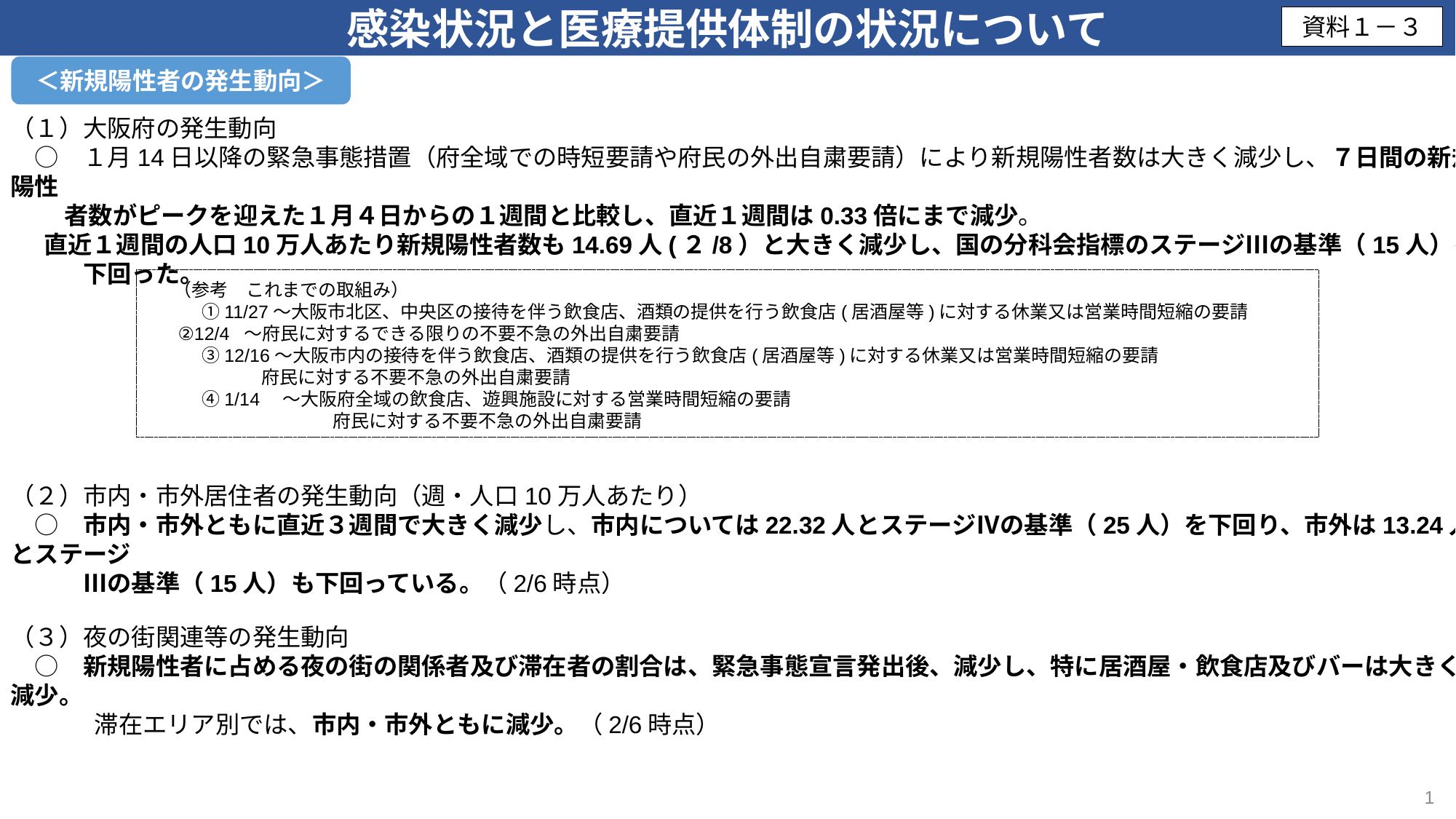

感染状況と医療提供体制の状況について
資料１－３
＜新規陽性者の発生動向＞

（１）大阪府の発生動向
　○　１月14日以降の緊急事態措置（府全域での時短要請や府民の外出自粛要請）により新規陽性者数は大きく減少し、７日間の新規陽性
　　 者数がピークを迎えた１月４日からの１週間と比較し、直近１週間は0.33倍にまで減少。
     直近１週間の人口10万人あたり新規陽性者数も14.69人(２/8）と大きく減少し、国の分科会指標のステージⅢの基準（15人）を
　　　下回った。

（２）市内・市外居住者の発生動向（週・人口10万人あたり）
　○　市内・市外ともに直近３週間で大きく減少し、市内については22.32人とステージⅣの基準（25人）を下回り、市外は13.24人とステージ
　　　Ⅲの基準（15人）も下回っている。（2/6時点）

（３）夜の街関連等の発生動向
　○　新規陽性者に占める夜の街の関係者及び滞在者の割合は、緊急事態宣言発出後、減少し、特に居酒屋・飲食店及びバーは大きく減少。
 　　　滞在エリア別では、市内・市外ともに減少。（2/6時点）

　 （参考　これまでの取組み）
　　　①11/27～大阪市北区、中央区の接待を伴う飲食店、酒類の提供を行う飲食店(居酒屋等)に対する休業又は営業時間短縮の要請
      ②12/4  ～府民に対するできる限りの不要不急の外出自粛要請
　　　③12/16～大阪市内の接待を伴う飲食店、酒類の提供を行う飲食店(居酒屋等)に対する休業又は営業時間短縮の要請
　　　               府民に対する不要不急の外出自粛要請
　　　④1/14　～大阪府全域の飲食店、遊興施設に対する営業時間短縮の要請
　　　　　　　　　　 府民に対する不要不急の外出自粛要請
1